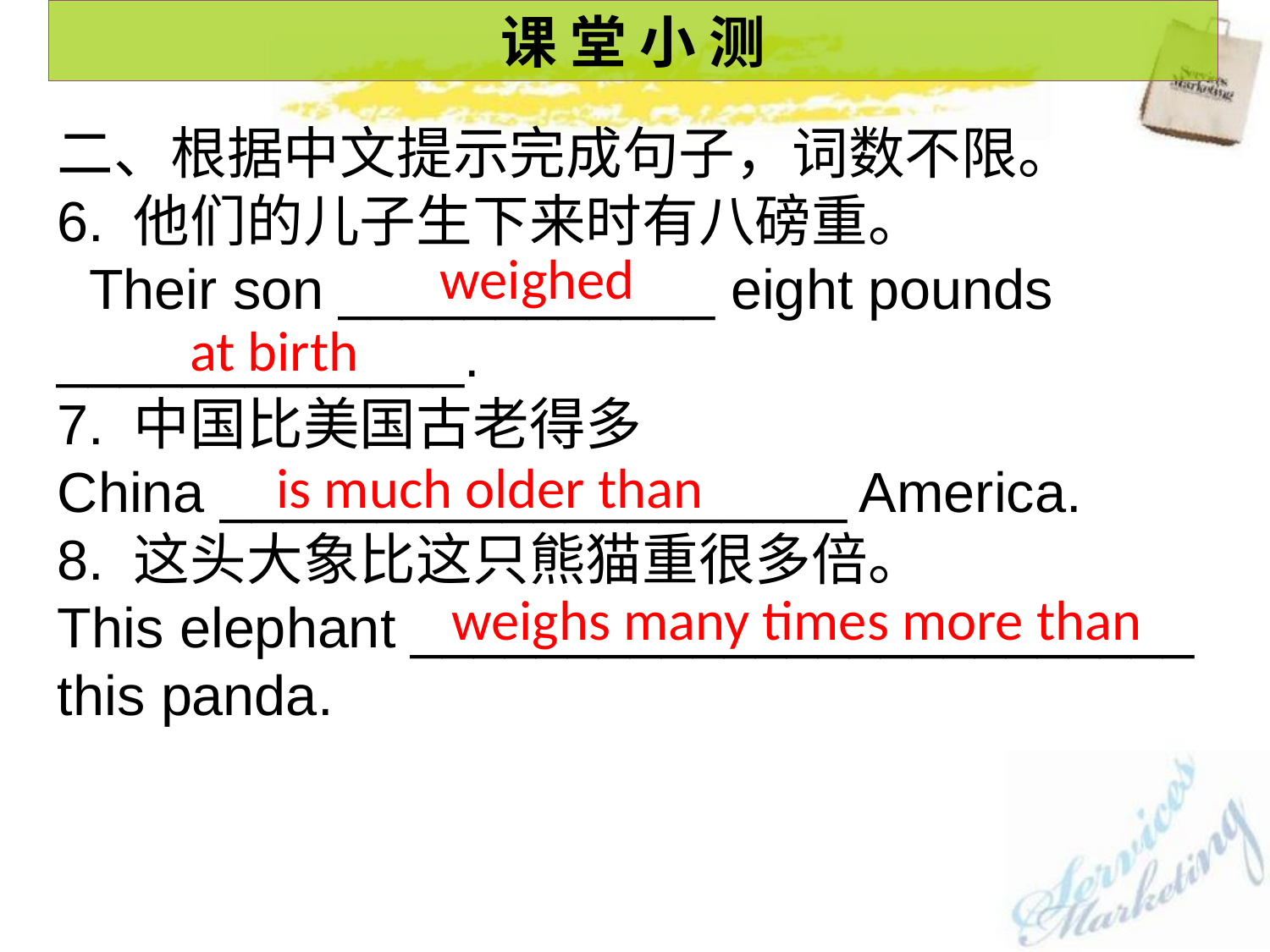

课 堂 小 测
二、根据中文提示完成句子，词数不限。
6. 他们的儿子生下来时有八磅重。
  Their son ____________ eight pounds _____________.
7. 中国比美国古老得多
China ____________________ America.
8. 这头大象比这只熊猫重很多倍。
This elephant _________________________ this panda.
 weighed
at birth
 is much older than
 weighs many times more than